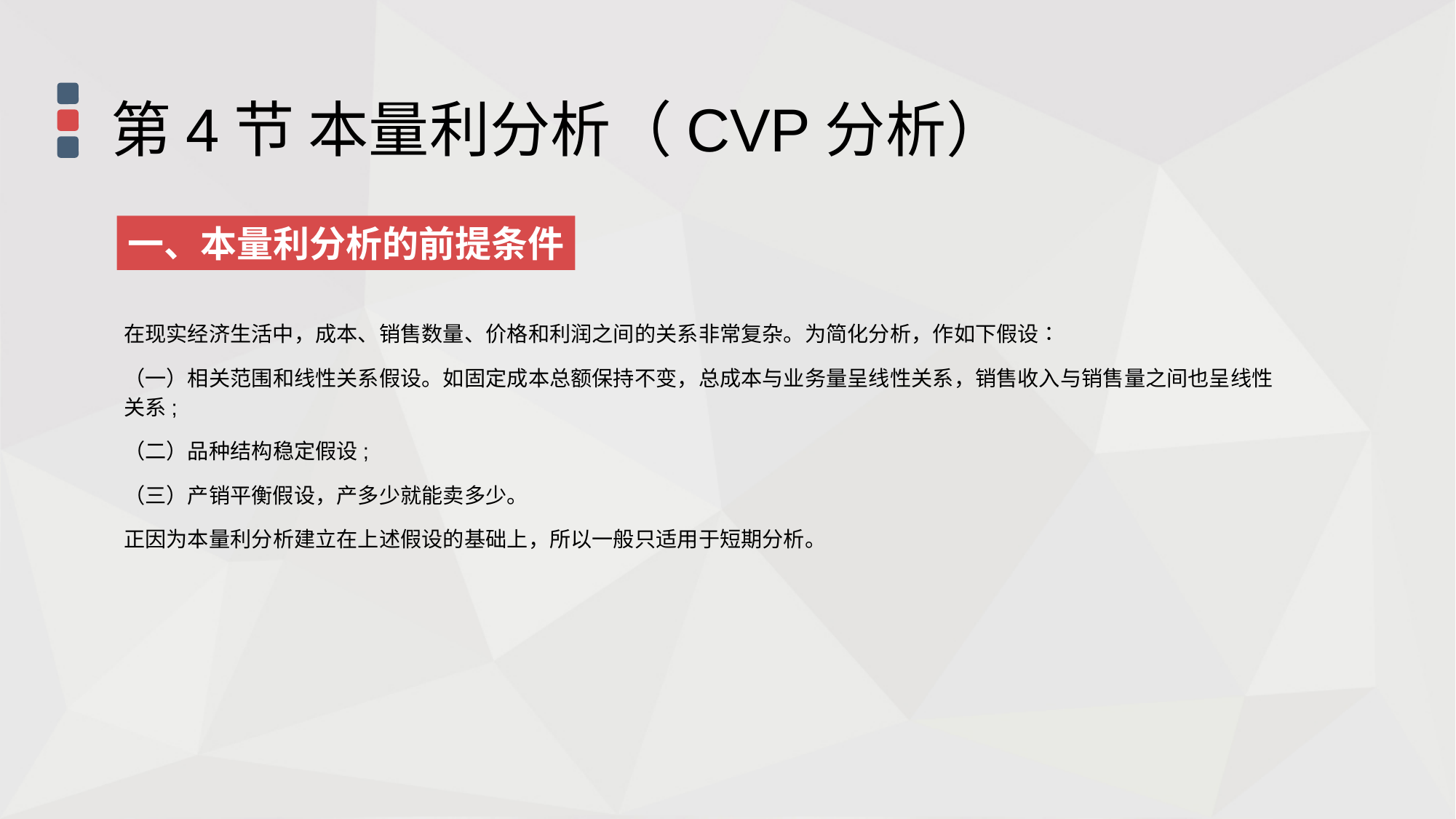

第4节 本量利分析（CVP分析）
一、本量利分析的前提条件
在现实经济生活中，成本、销售数量、价格和利润之间的关系非常复杂。为简化分析，作如下假设∶
（一）相关范围和线性关系假设。如固定成本总额保持不变，总成本与业务量呈线性关系，销售收入与销售量之间也呈线性关系;
（二）品种结构稳定假设;
（三）产销平衡假设，产多少就能卖多少。
正因为本量利分析建立在上述假设的基础上，所以一般只适用于短期分析。